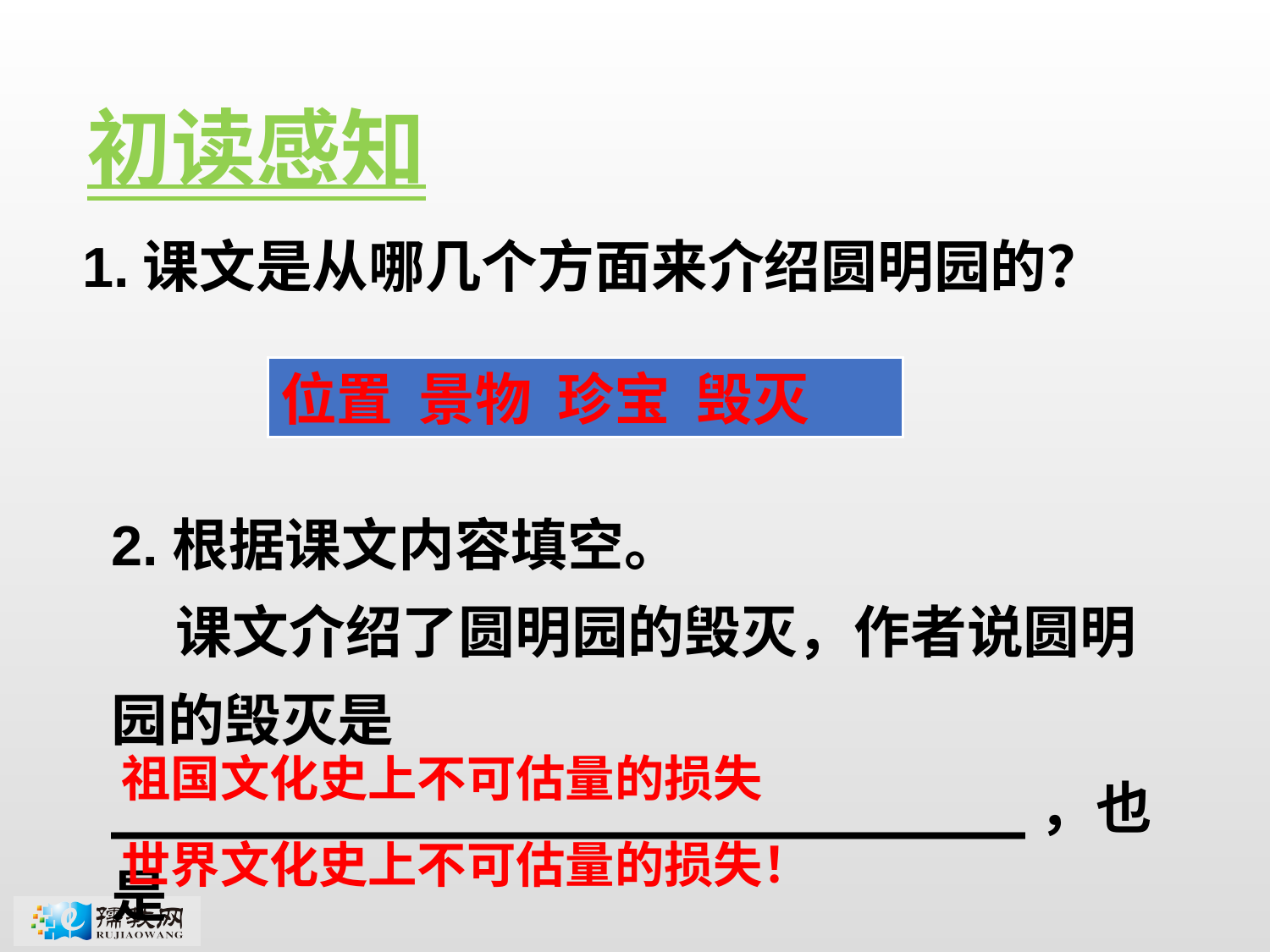

初读感知
1.课文是从哪几个方面来介绍圆明园的？
位置  景物  珍宝  毁灭
2.根据课文内容填空。
    课文介绍了圆明园的毁灭，作者说圆明园的毁灭是___________________________，也是______________________________。
祖国文化史上不可估量的损失
世界文化史上不可估量的损失！